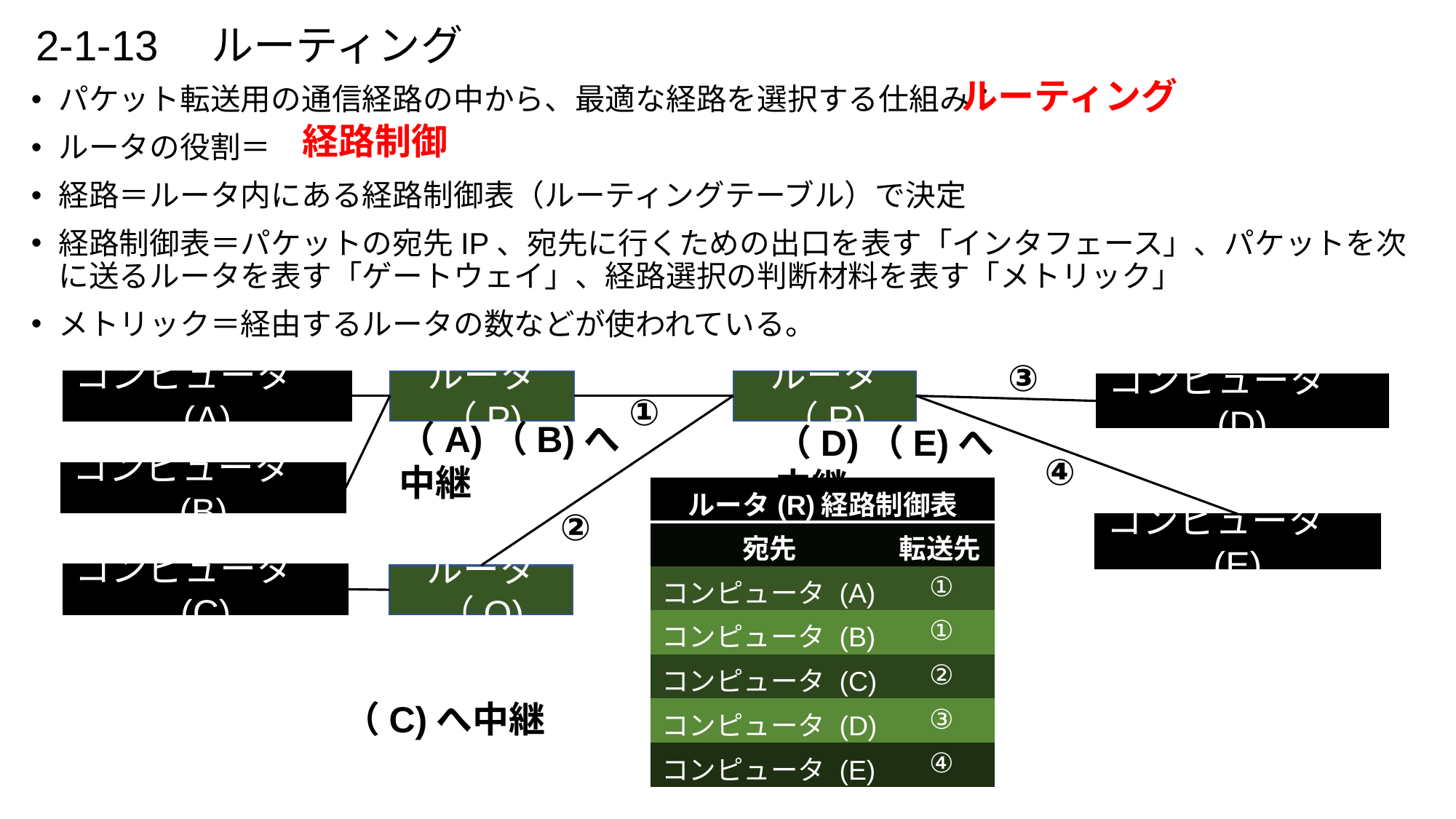

# 2-1-13　ルーティング
ルーティング
パケット転送用の通信経路の中から、最適な経路を選択する仕組み：
ルータの役割＝
経路＝ルータ内にある経路制御表（ルーティングテーブル）で決定
経路制御表＝パケットの宛先IP、宛先に行くための出口を表す「インタフェース」、パケットを次に送るルータを表す「ゲートウェイ」、経路選択の判断材料を表す「メトリック」
メトリック＝経由するルータの数などが使われている。

経路制御
③
コンピュータ 　(A)
ルータ（P)
ルータ（R)
コンピュータ 　(D)
①
（A)（B)へ中継
（D)（E)へ中継
④
コンピュータ　(B)
| ルータ(R)経路制御表 |  |
| --- | --- |
| 宛先 | 転送先 |
| コンピュータ (A) | ① |
| コンピュータ (B) | ① |
| コンピュータ (C) | ② |
| コンピュータ (D) | ③ |
| コンピュータ (E) | ④ |
②
コンピュータ 　(E)
コンピュータ　(C)
ルータ（Q)
（C)へ中継